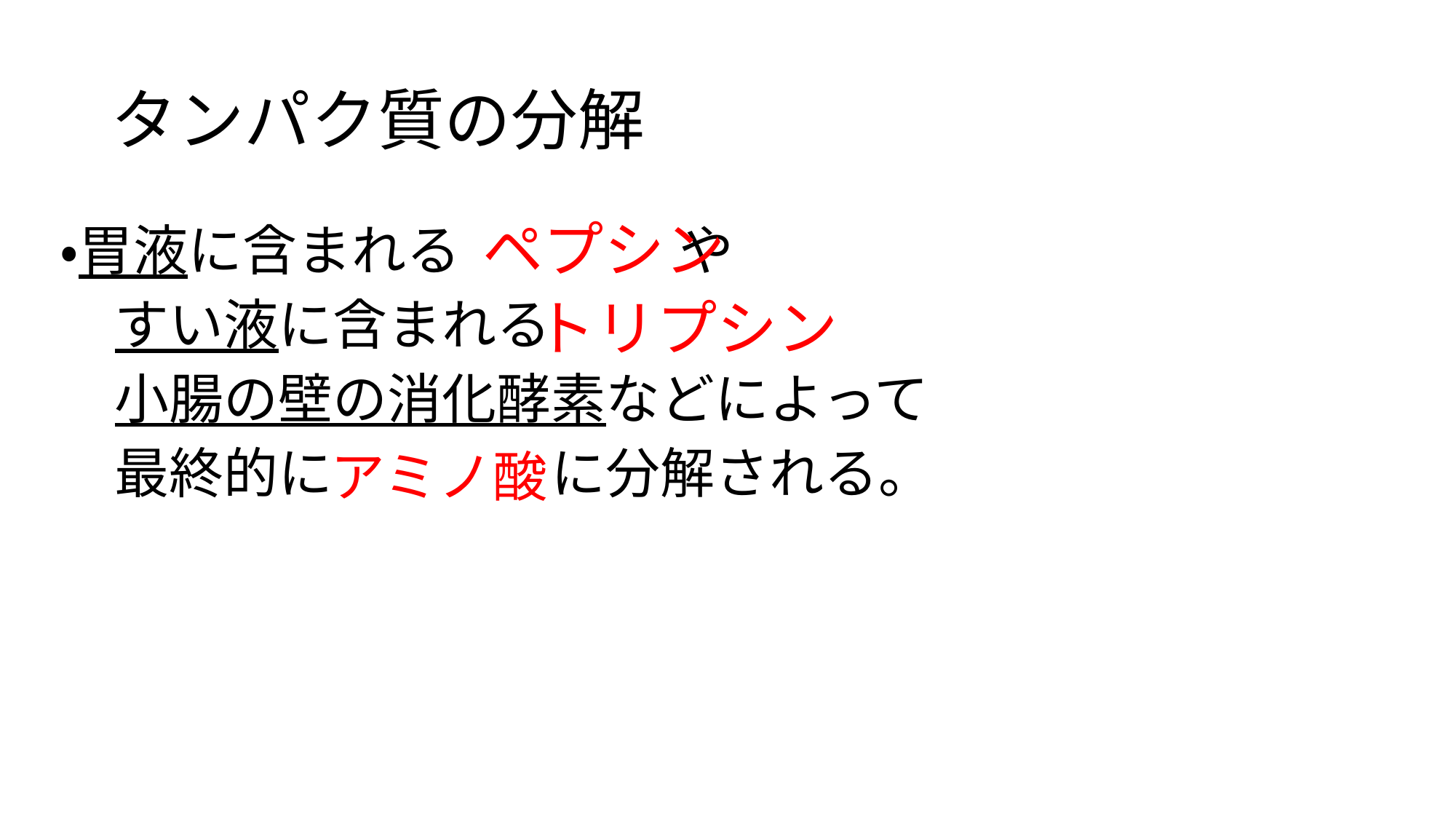

# タンパク質の分解
ペプシン
・胃液に含まれる　　　　や
　すい液に含まれる
　小腸の壁の消化酵素などによって
　最終的に　　　　に分解される。
トリプシン
アミノ酸